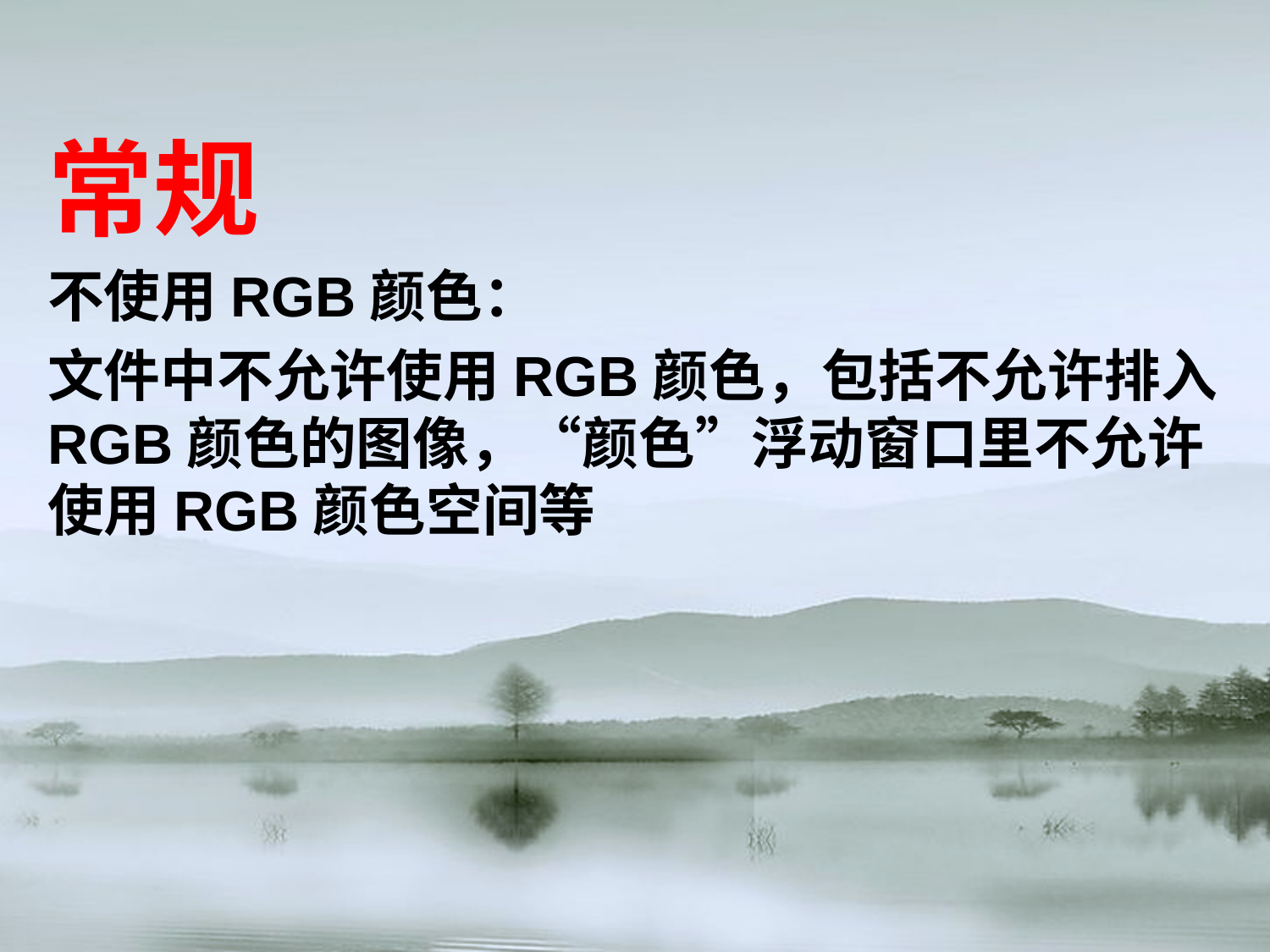

常规
不使用RGB颜色：
文件中不允许使用RGB颜色，包括不允许排入RGB颜色的图像，“颜色”浮动窗口里不允许使用RGB颜色空间等